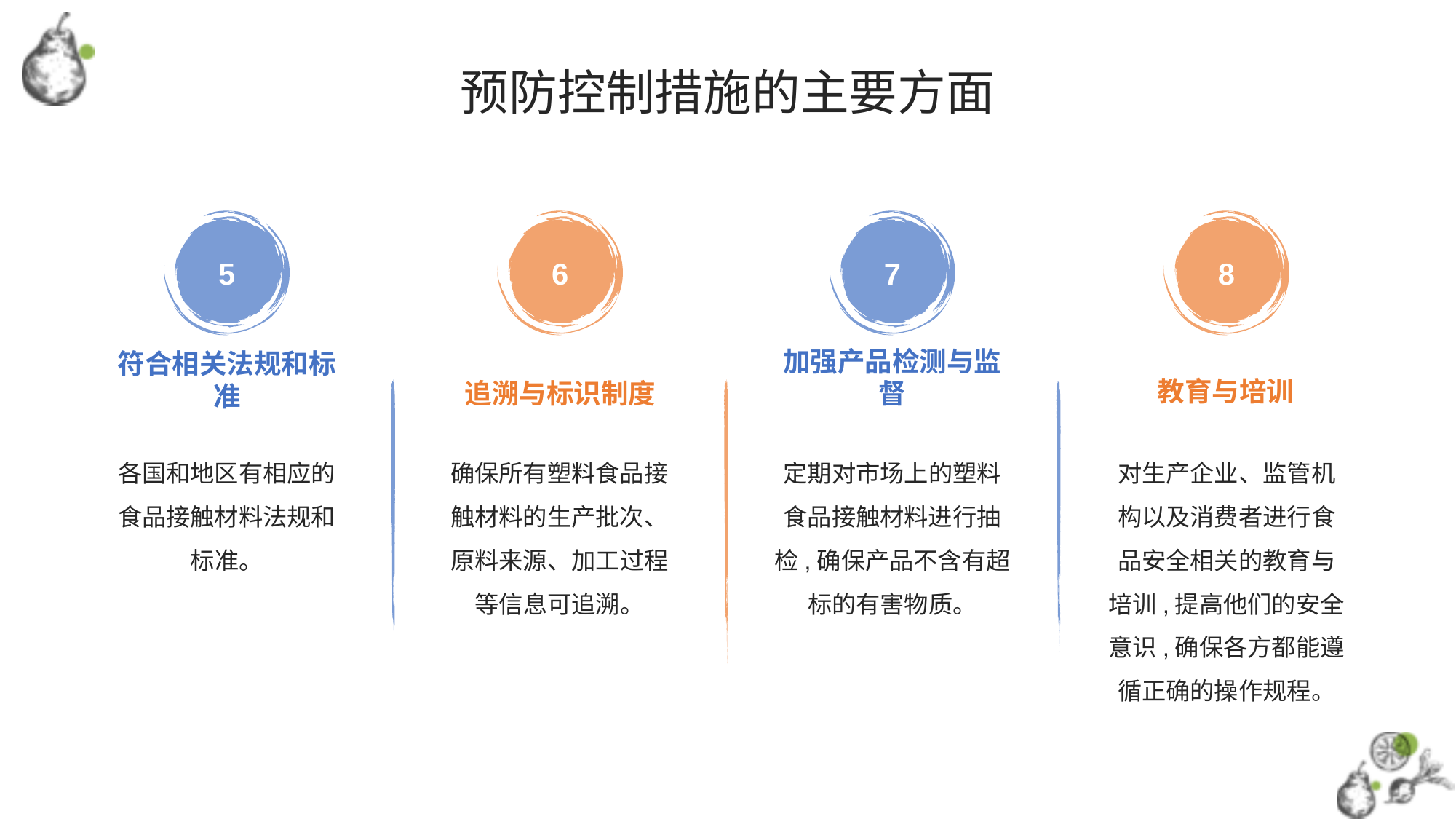

# 预防控制措施的主要方面
5
6
7
8
教育与培训
追溯与标识制度
加强产品检测与监督
符合相关法规和标准

各国和地区有相应的食品接触材料法规和标准。
确保所有塑料食品接触材料的生产批次、原料来源、加工过程等信息可追溯。
定期对市场上的塑料食品接触材料进行抽检,确保产品不含有超标的有害物质。
对生产企业、监管机构以及消费者进行食品安全相关的教育与培训,提高他们的安全意识,确保各方都能遵循正确的操作规程。